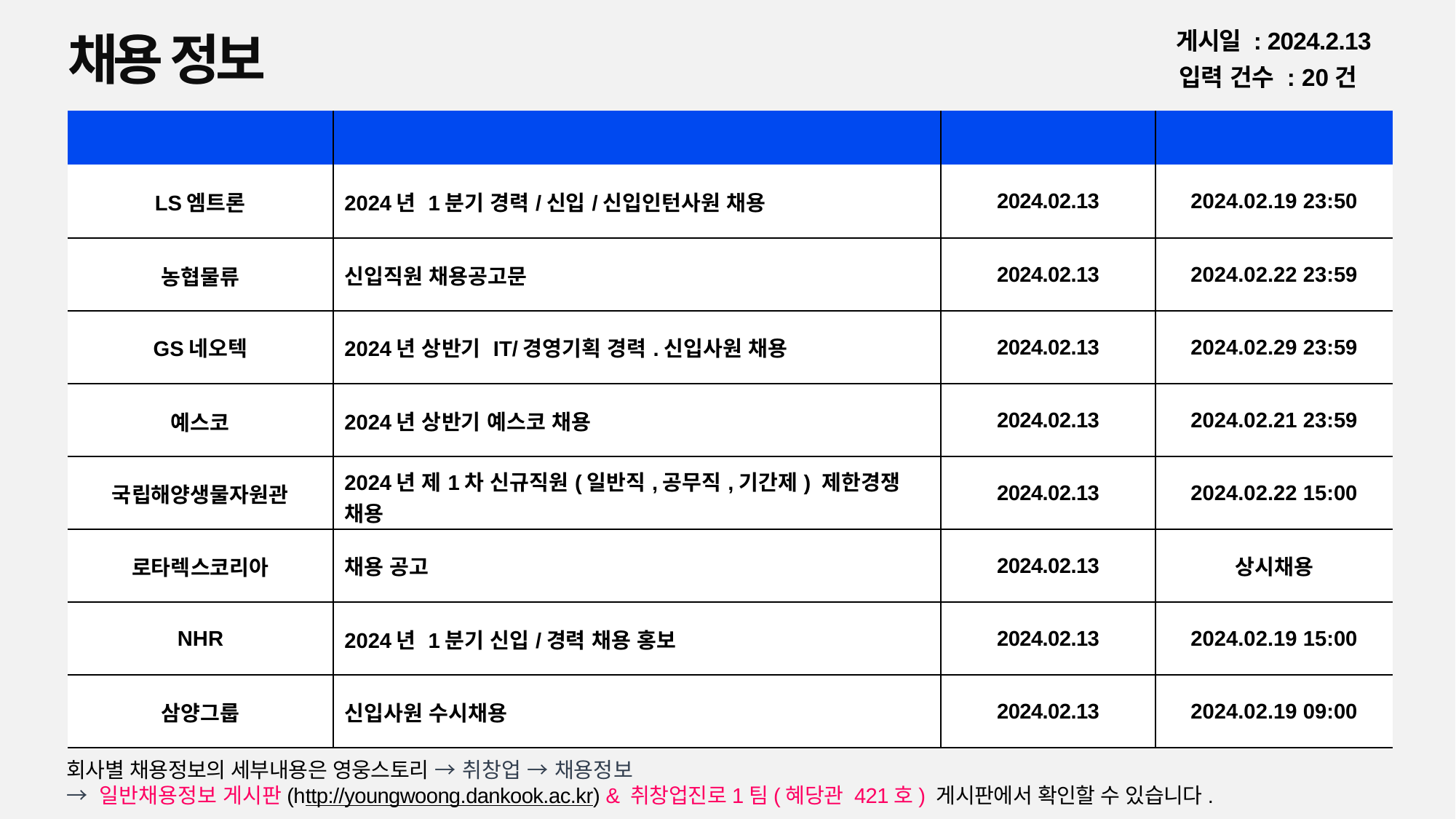

채용 정보
게시일 : 2024.2.13
입력 건수 : 20건
| 회사명 | 공고명 | 등록일 | 마감일 |
| --- | --- | --- | --- |
| LS엠트론 | 2024년 1분기 경력/신입/신입인턴사원 채용 | 2024.02.13 | 2024.02.19 23:50 |
| 농협물류 | 신입직원 채용공고문 | 2024.02.13 | 2024.02.22 23:59 |
| GS네오텍 | 2024년 상반기 IT/경영기획 경력.신입사원 채용 | 2024.02.13 | 2024.02.29 23:59 |
| 예스코 | 2024년 상반기 예스코 채용 | 2024.02.13 | 2024.02.21 23:59 |
| 국립해양생물자원관 | 2024년 제1차 신규직원(일반직,공무직,기간제) 제한경쟁 채용 | 2024.02.13 | 2024.02.22 15:00 |
| 로타렉스코리아 | 채용 공고 | 2024.02.13 | 상시채용 |
| NHR | 2024년 1분기 신입/경력 채용 홍보 | 2024.02.13 | 2024.02.19 15:00 |
| 삼양그룹 | 신입사원 수시채용 | 2024.02.13 | 2024.02.19 09:00 |
회사별 채용정보의 세부내용은 영웅스토리 → 취창업 → 채용정보
→ 일반채용정보 게시판(http://youngwoong.dankook.ac.kr) & 취창업진로1팀(혜당관 421호) 게시판에서 확인할 수 있습니다.